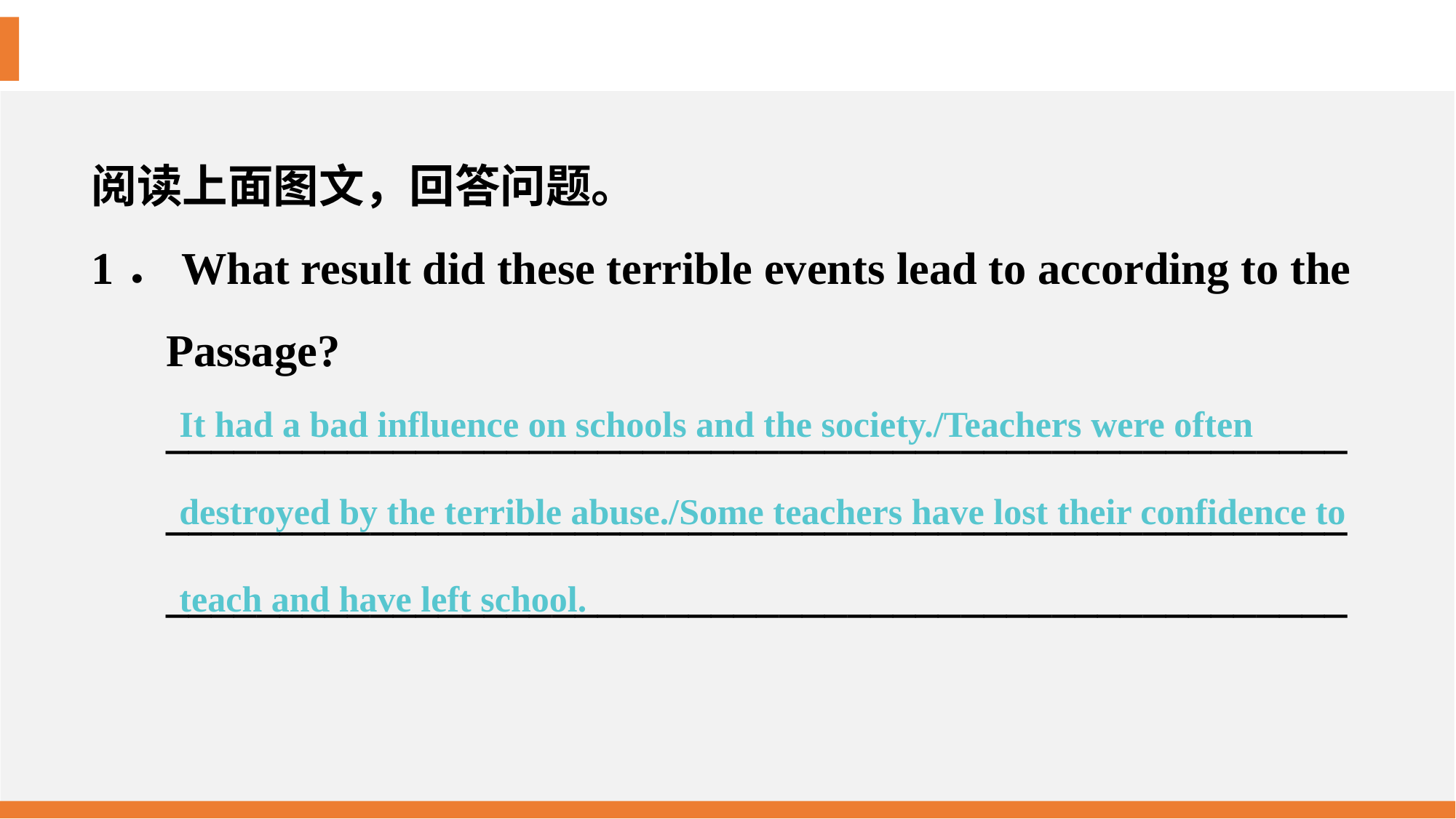

阅读上面图文，回答问题。
1．What result did these terrible events lead to according to the
Passage?
____________________________________________________
____________________________________________________
____________________________________________________
It had a bad influence on schools and the society./Teachers were often destroyed by the terrible abuse./Some teachers have lost their confidence to teach and have left school.